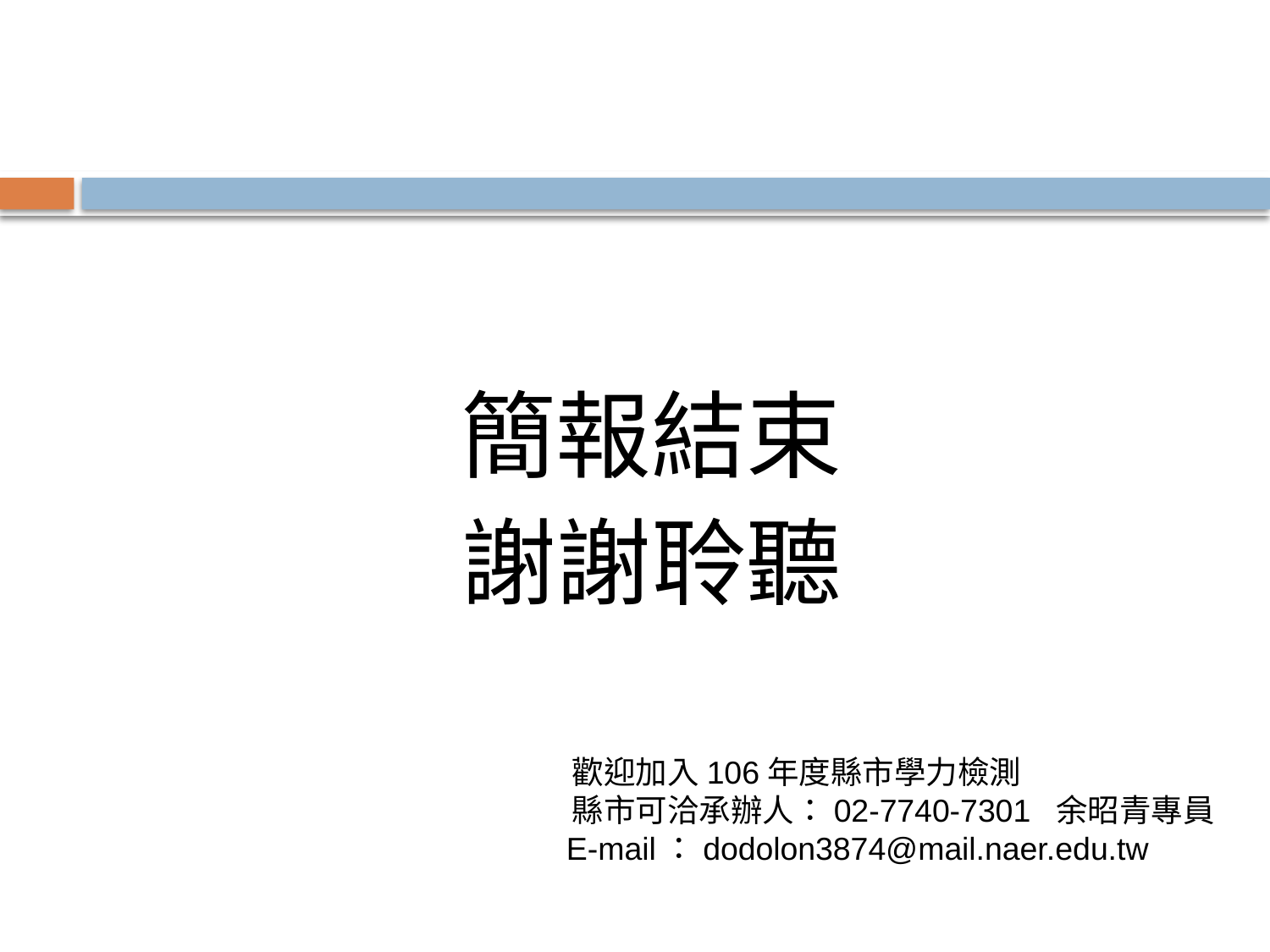

#

簡報結束
謝謝聆聽
 歡迎加入106年度縣市學力檢測
 縣市可洽承辦人：02-7740-7301  余昭青專員
 E-mail：dodolon3874@mail.naer.edu.tw